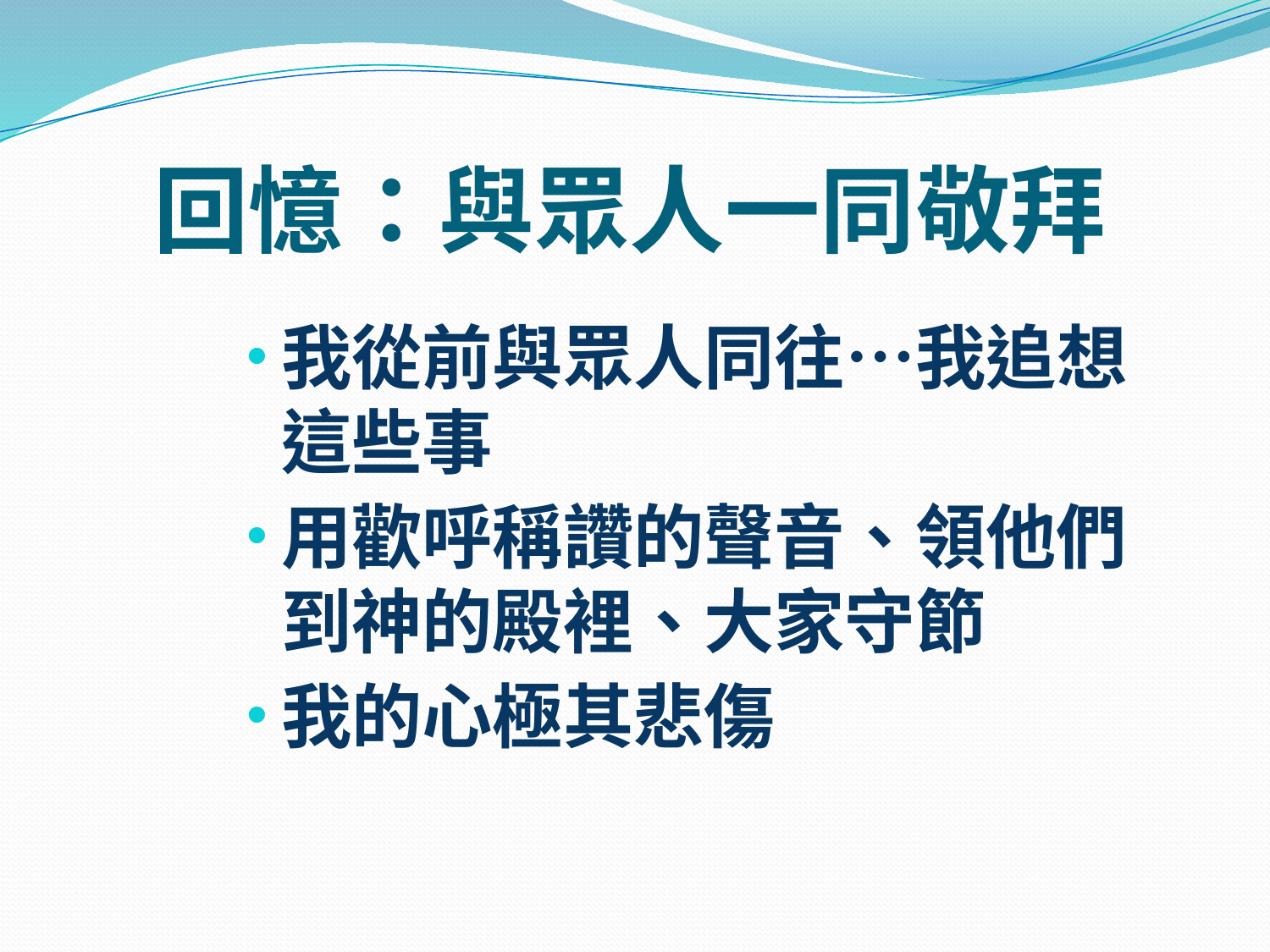

# 回憶：與眾人一同敬拜
我從前與眾人同往…我追想這些事
用歡呼稱讚的聲音、領他們到神的殿裡、大家守節
我的心極其悲傷